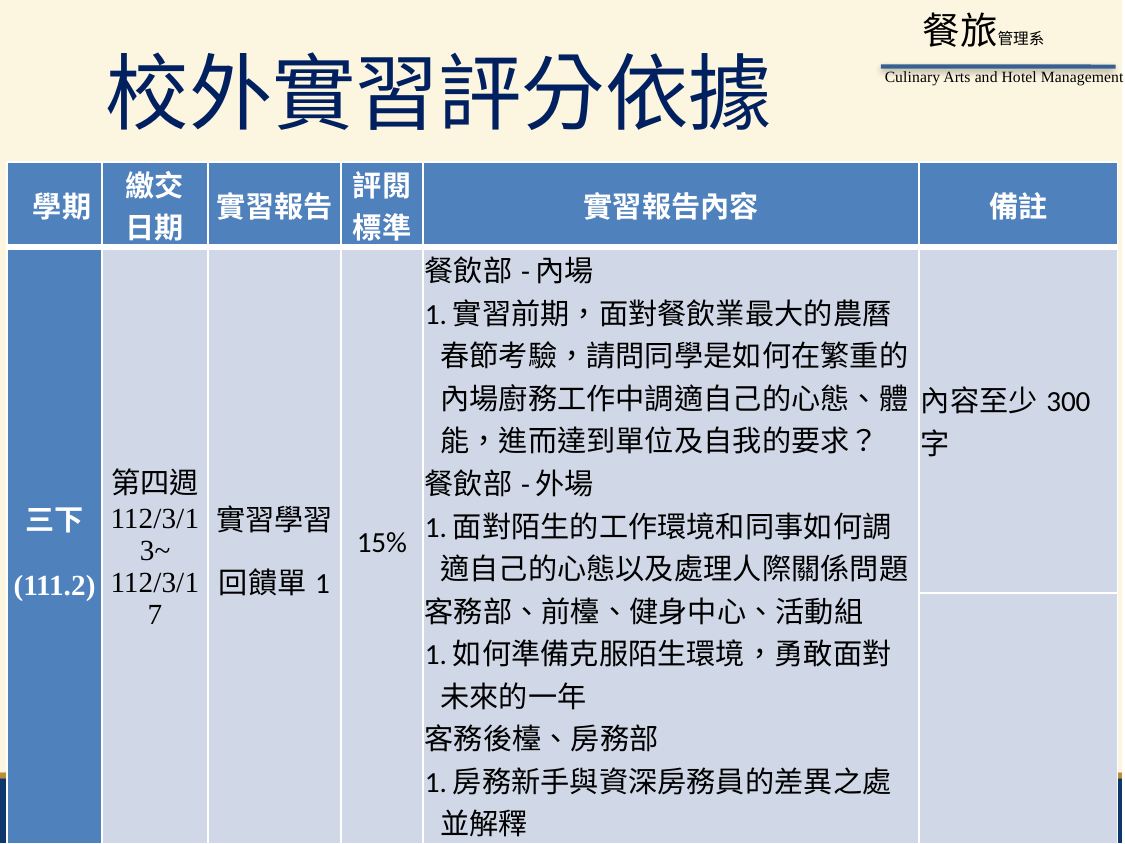

校外實習評分依據
| 學期 | 繳交 日期 | 實習報告 | 評閱 標準 | 實習報告內容 | 備註 |
| --- | --- | --- | --- | --- | --- |
| 三下 (111.2) | 第四週 112/3/13~ 112/3/17 | 實習學習 回饋單1 | 15% | 餐飲部-內場 1.實習前期，面對餐飲業最大的農曆春節考驗，請問同學是如何在繁重的內場廚務工作中調適自己的心態、體能，進而達到單位及自我的要求？ 餐飲部-外場 1.面對陌生的工作環境和同事如何調適自己的心態以及處理人際關係問題? 客務部、前檯、健身中心、活動組 1.如何準備克服陌生環境，勇敢面對未來的一年 客務後檯、房務部 1.房務新手與資深房務員的差異之處並解釋 | 內容至少300字 |
|  |  |  |  |  |  |
5